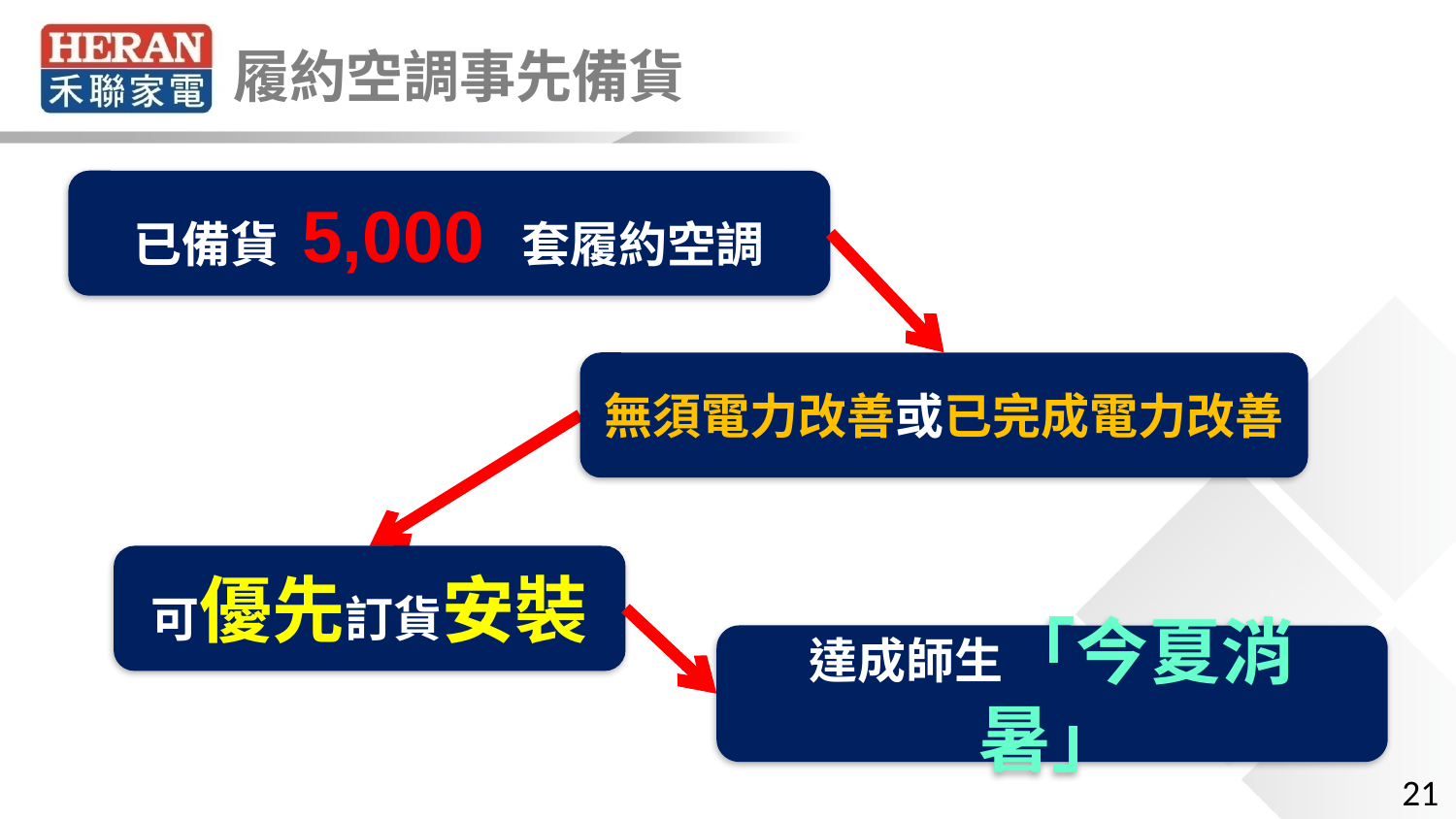

履約空調事先備貨

已備貨 5,000 套履約空調
無須電力改善或已完成電力改善
可優先訂貨安裝
達成師生「今夏消暑」
21